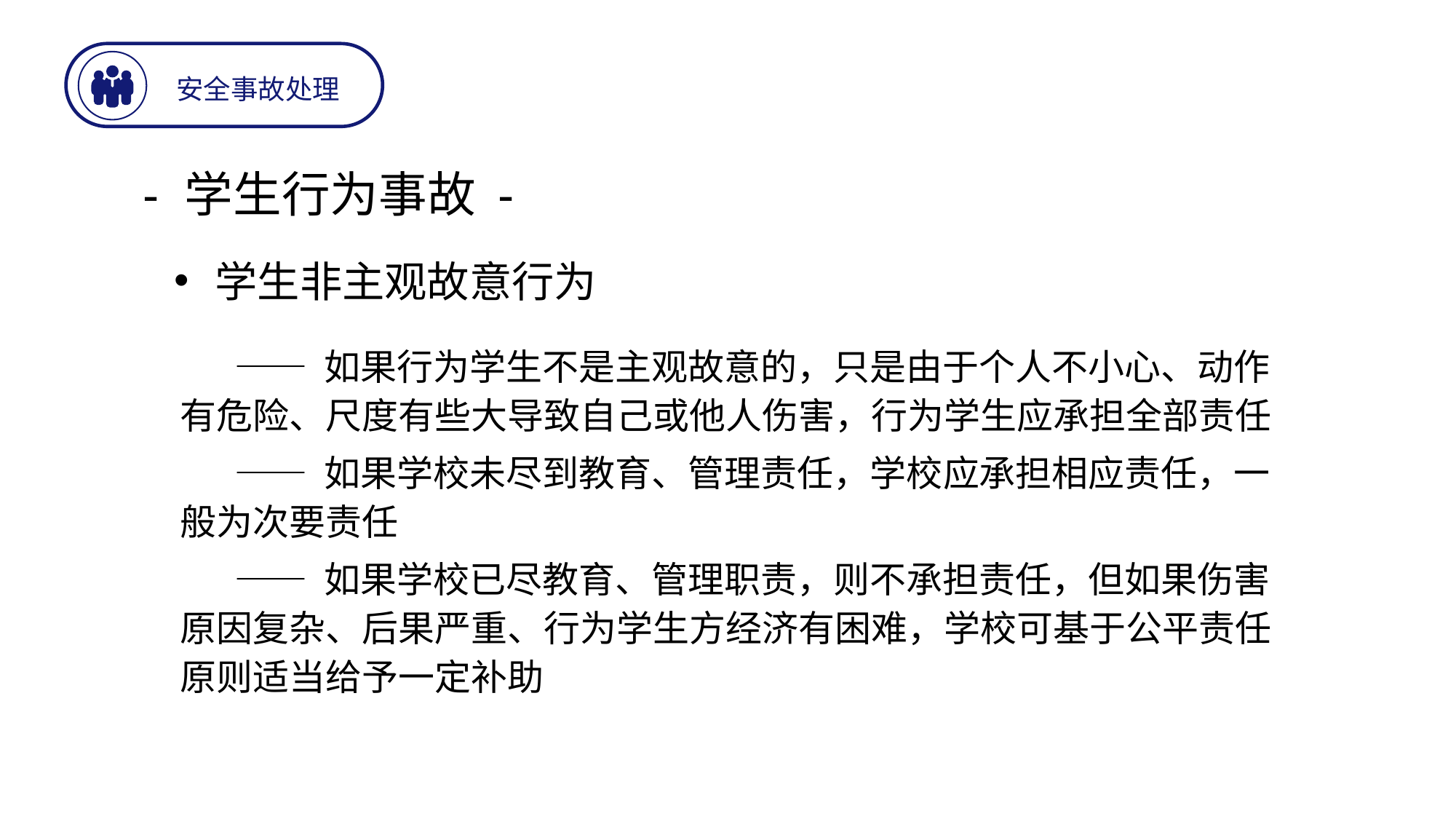

安全事故处理
- 学生行为事故 -
学生非主观故意行为
—— 如果行为学生不是主观故意的，只是由于个人不小心、动作有危险、尺度有些大导致自己或他人伤害，行为学生应承担全部责任
—— 如果学校未尽到教育、管理责任，学校应承担相应责任，一般为次要责任
—— 如果学校已尽教育、管理职责，则不承担责任，但如果伤害原因复杂、后果严重、行为学生方经济有困难，学校可基于公平责任原则适当给予一定补助